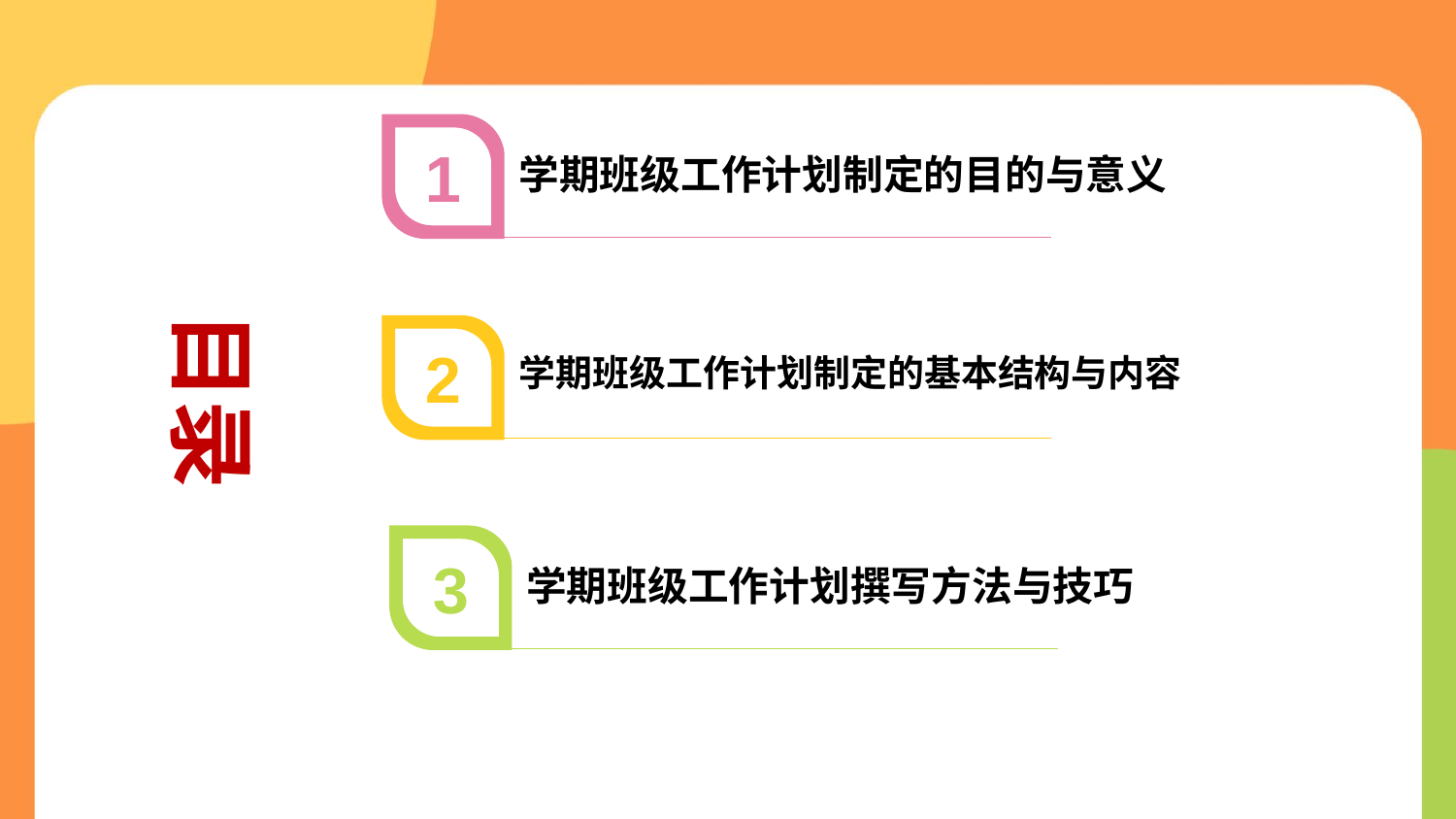

1
学期班级工作计划制定的目的与意义

目录

2
学期班级工作计划制定的基本结构与内容

3
学期班级工作计划撰写方法与技巧